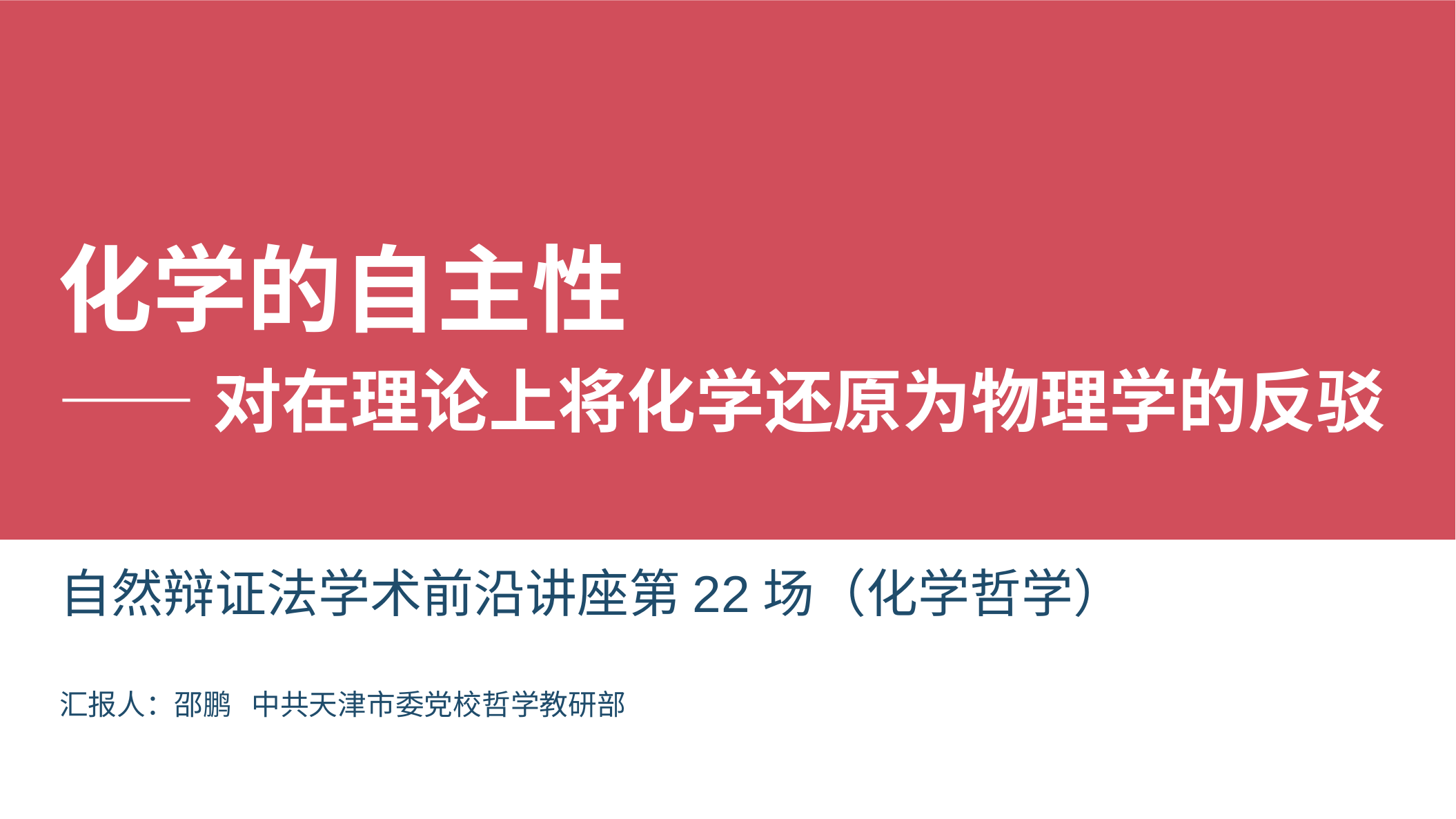

化学的自主性
——对在理论上将化学还原为物理学的反驳
自然辩证法学术前沿讲座第22场（化学哲学）
汇报人：邵鹏   中共天津市委党校哲学教研部